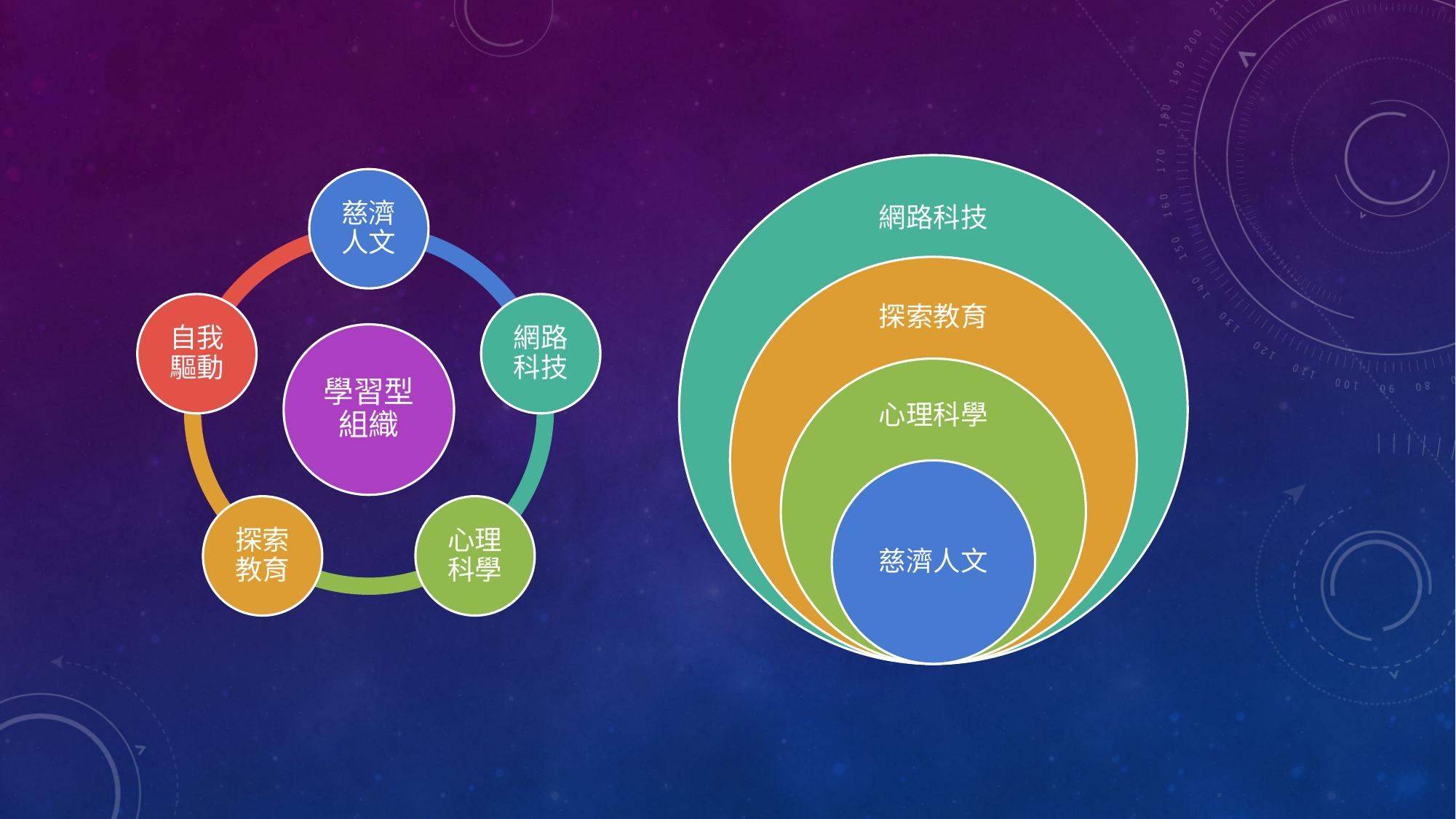

網路科技
探索教育
心理科學
慈濟人文
學習型組織
慈濟人文
網路科技
心理科學
探索教育
自我驅動